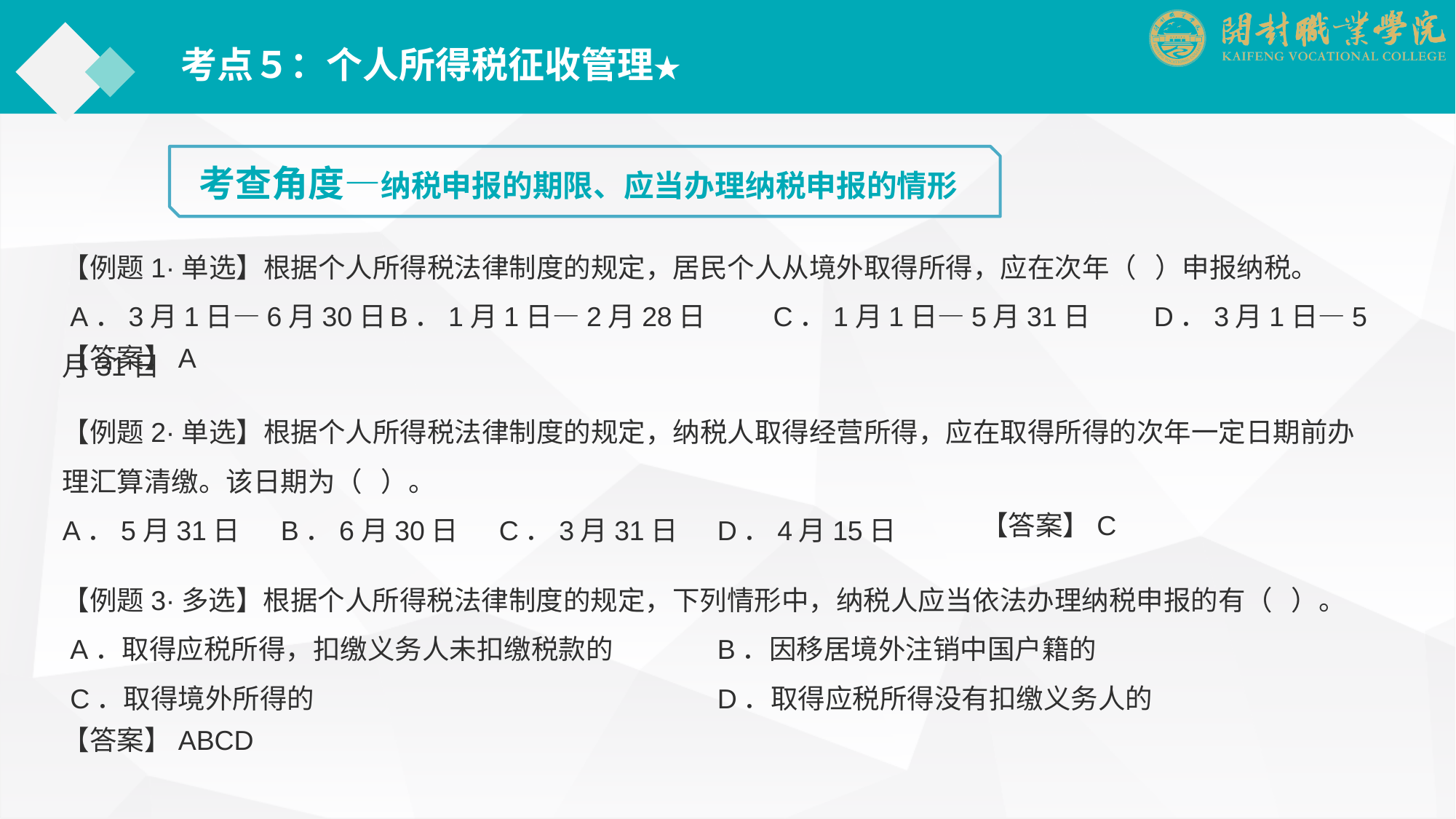

考点５：个人所得税征收管理★

考查角度—纳税申报的期限、应当办理纳税申报的情形
【例题1·单选】根据个人所得税法律制度的规定，居民个人从境外取得所得，应在次年（   ）申报纳税。
 A．3月1日—6月30日	B．1月1日—2月28日　　 C．1月1日—5月31日	D．3月1日—5月31日
【答案】A
【例题2·单选】根据个人所得税法律制度的规定，纳税人取得经营所得，应在取得所得的次年一定日期前办理汇算清缴。该日期为（   ）。
A．5月31日	B．6月30日	C．3月31日	D．4月15日
【答案】C
【例题3·多选】根据个人所得税法律制度的规定，下列情形中，纳税人应当依法办理纳税申报的有（   ）。
 A．取得应税所得，扣缴义务人未扣缴税款的	B．因移居境外注销中国户籍的
 C．取得境外所得的				D．取得应税所得没有扣缴义务人的
【答案】ABCD